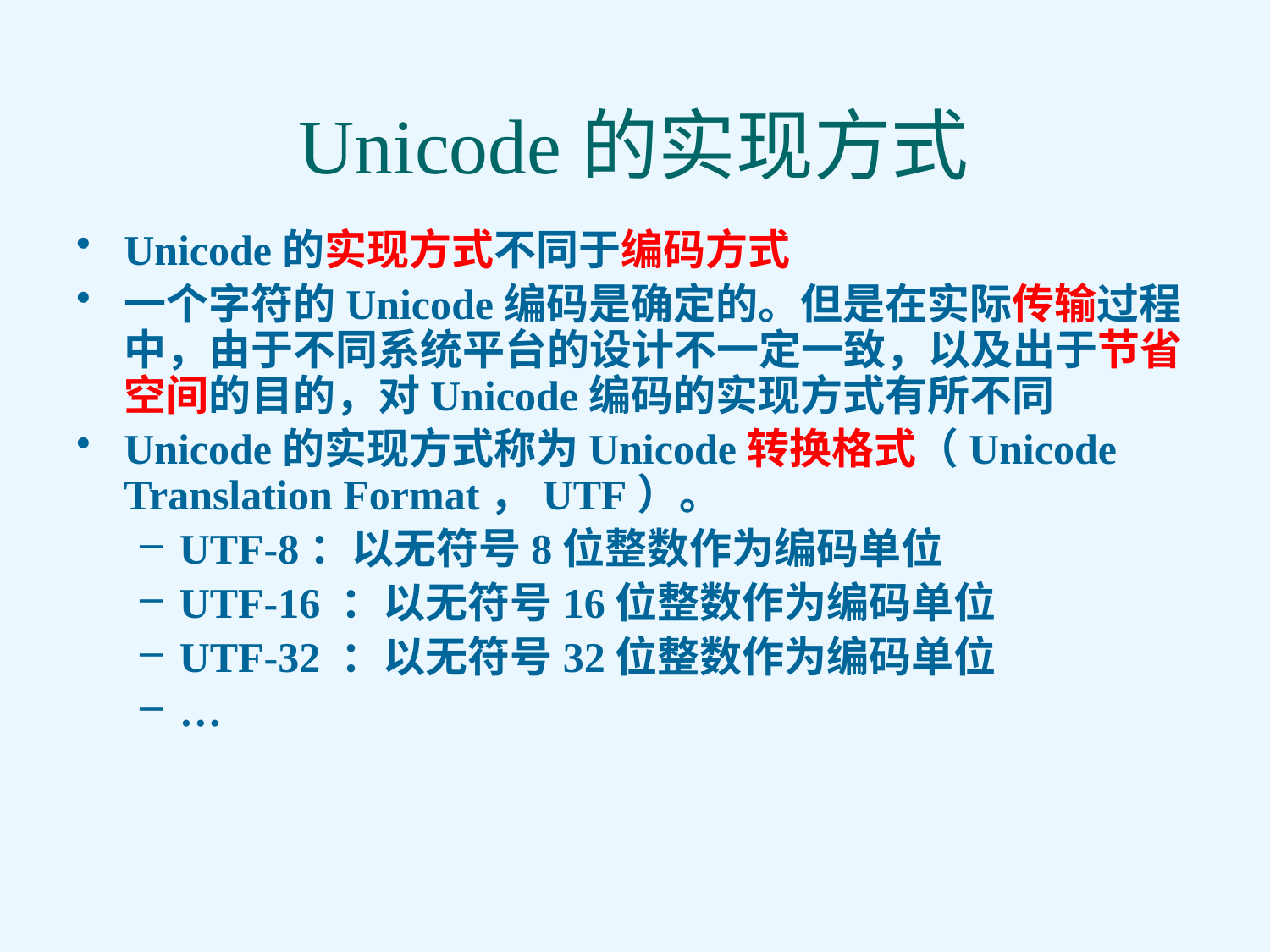

# Unicode的实现方式
Unicode的实现方式不同于编码方式
一个字符的Unicode编码是确定的。但是在实际传输过程中，由于不同系统平台的设计不一定一致，以及出于节省空间的目的，对Unicode编码的实现方式有所不同
Unicode的实现方式称为Unicode转换格式（Unicode Translation Format，UTF）。
UTF-8：以无符号8位整数作为编码单位
UTF-16 ：以无符号16位整数作为编码单位
UTF-32 ：以无符号32位整数作为编码单位
…